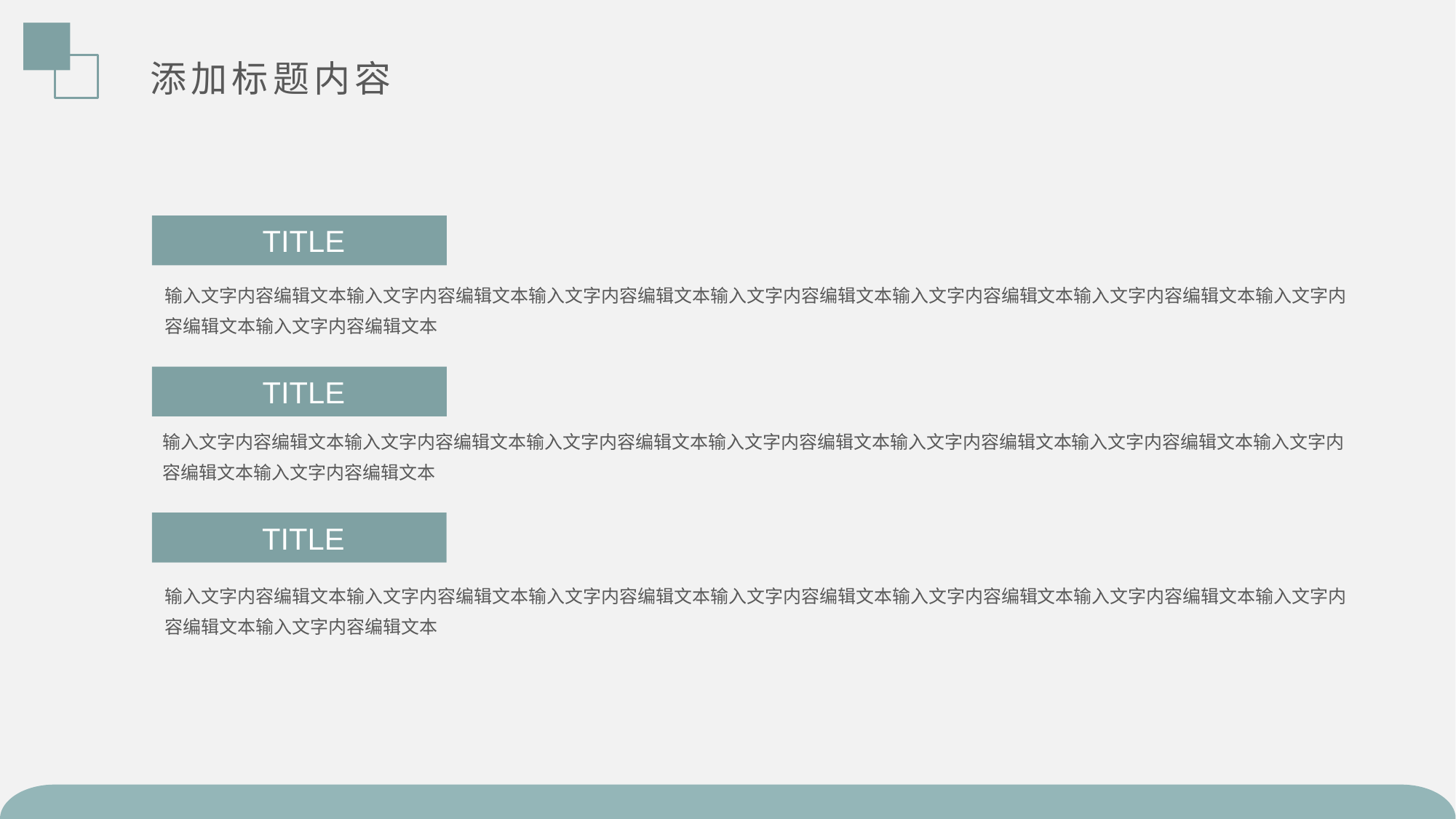

添加标题内容
 TITLE
输入文字内容编辑文本输入文字内容编辑文本输入文字内容编辑文本输入文字内容编辑文本输入文字内容编辑文本输入文字内容编辑文本输入文字内容编辑文本输入文字内容编辑文本
 TITLE
输入文字内容编辑文本输入文字内容编辑文本输入文字内容编辑文本输入文字内容编辑文本输入文字内容编辑文本输入文字内容编辑文本输入文字内容编辑文本输入文字内容编辑文本
 TITLE
输入文字内容编辑文本输入文字内容编辑文本输入文字内容编辑文本输入文字内容编辑文本输入文字内容编辑文本输入文字内容编辑文本输入文字内容编辑文本输入文字内容编辑文本